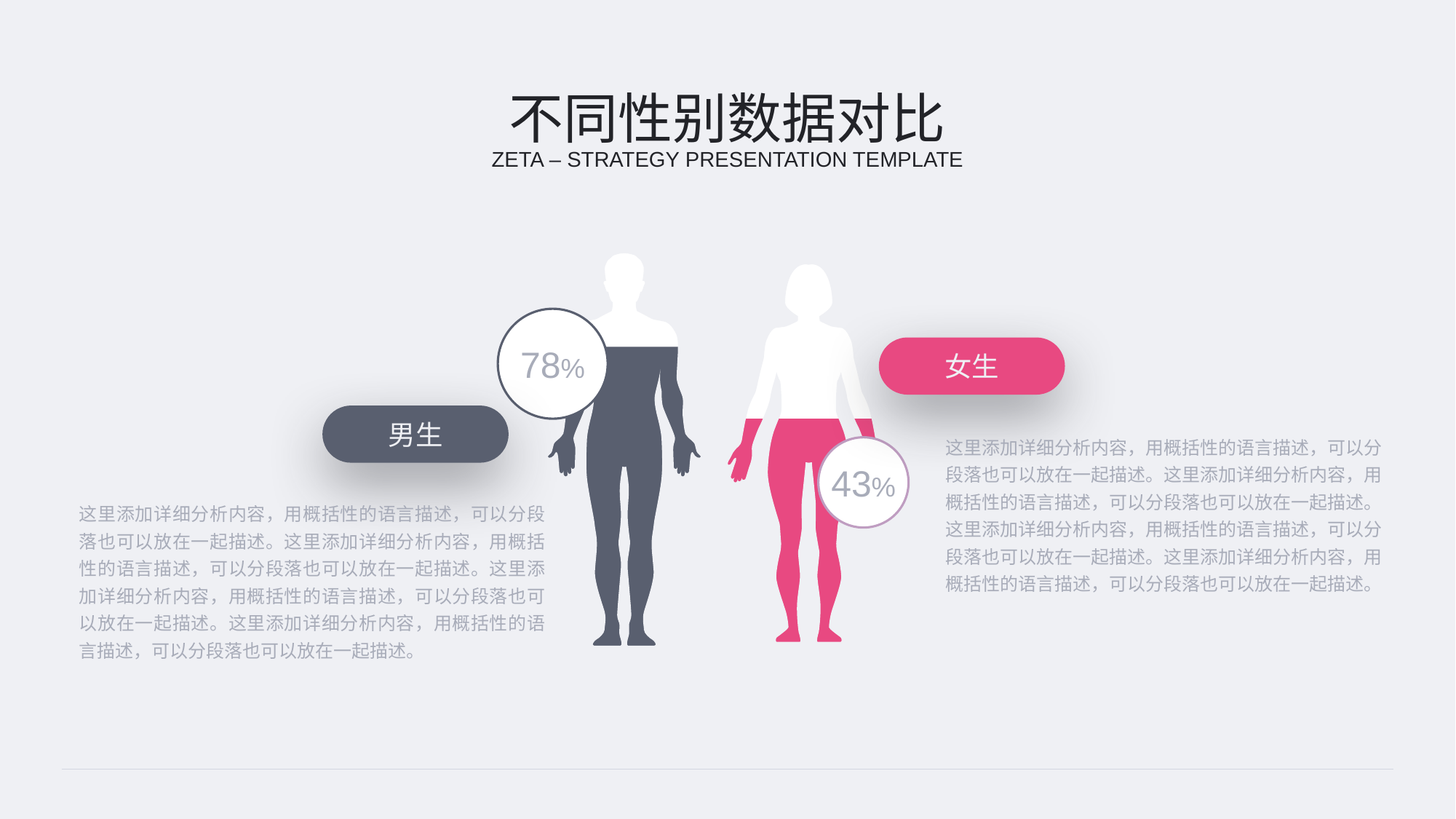

不同性别数据对比
ZETA – STRATEGY PRESENTATION TEMPLATE

78%
女生

男生

这里添加详细分析内容，用概括性的语言描述，可以分段落也可以放在一起描述。这里添加详细分析内容，用概括性的语言描述，可以分段落也可以放在一起描述。这里添加详细分析内容，用概括性的语言描述，可以分段落也可以放在一起描述。这里添加详细分析内容，用概括性的语言描述，可以分段落也可以放在一起描述。
43%
这里添加详细分析内容，用概括性的语言描述，可以分段落也可以放在一起描述。这里添加详细分析内容，用概括性的语言描述，可以分段落也可以放在一起描述。这里添加详细分析内容，用概括性的语言描述，可以分段落也可以放在一起描述。这里添加详细分析内容，用概括性的语言描述，可以分段落也可以放在一起描述。